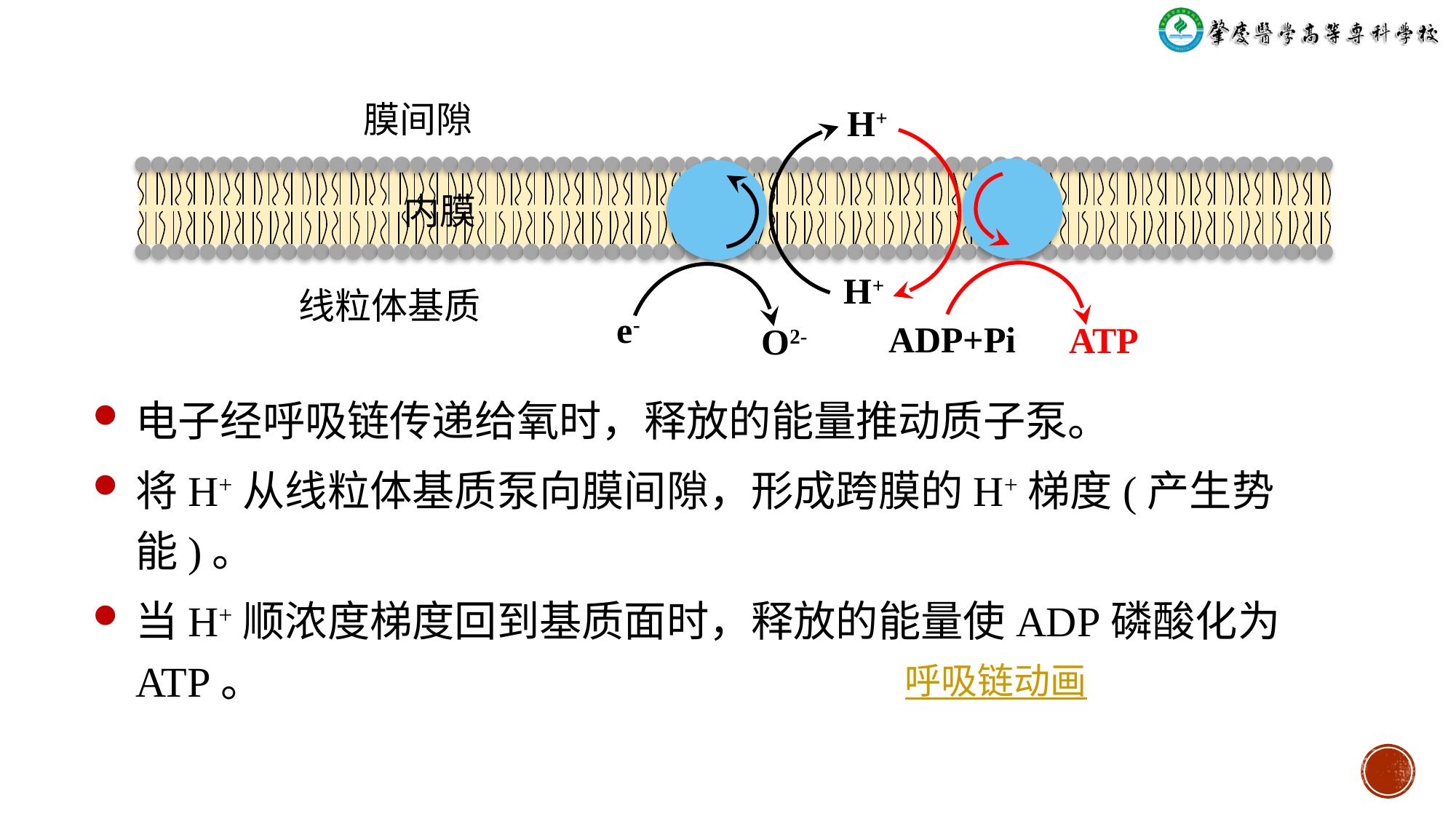

膜间隙
H+

内膜

H+

线粒体基质
e-
ADP+Pi
ATP
O2-
电子经呼吸链传递给氧时，释放的能量推动质子泵。
将H+从线粒体基质泵向膜间隙，形成跨膜的H+梯度(产生势能)。
当H+顺浓度梯度回到基质面时，释放的能量使ADP磷酸化为ATP。
呼吸链动画